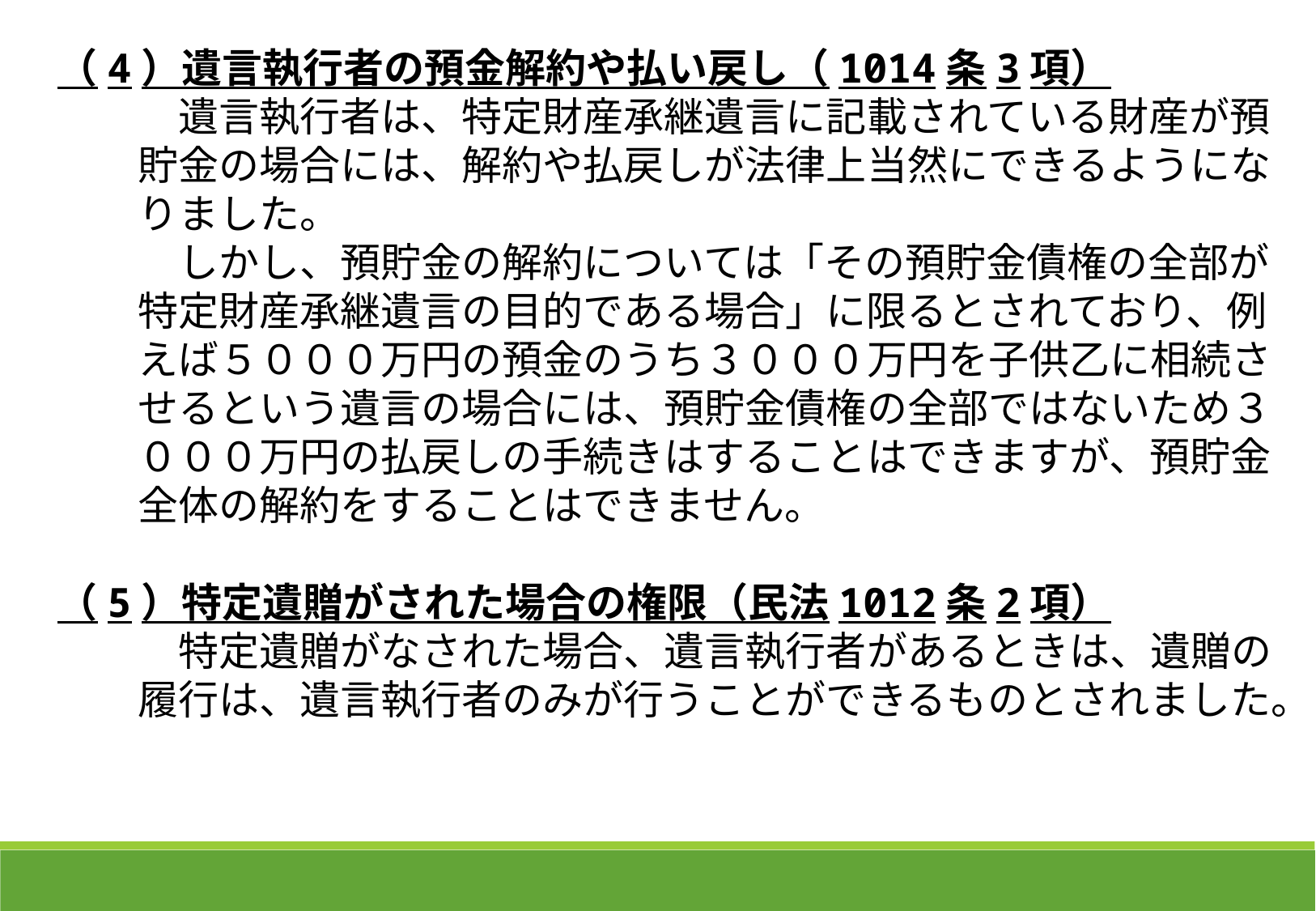

（4）遺言執行者の預金解約や払い戻し（1014条3項）
　　　遺言執行者は、特定財産承継遺言に記載されている財産が預
　　貯金の場合には、解約や払戻しが法律上当然にできるようにな
　　りました。
　　　しかし、預貯金の解約については「その預貯金債権の全部が
　　特定財産承継遺言の目的である場合」に限るとされており、例
　　えば５０００万円の預金のうち３０００万円を子供乙に相続さ
　　せるという遺言の場合には、預貯金債権の全部ではないため３
　　０００万円の払戻しの手続きはすることはできますが、預貯金
　　全体の解約をすることはできません。

（5）特定遺贈がされた場合の権限（民法1012条2項）
　　　特定遺贈がなされた場合、遺言執行者があるときは、遺贈の
　　履行は、遺言執行者のみが行うことができるものとされました。